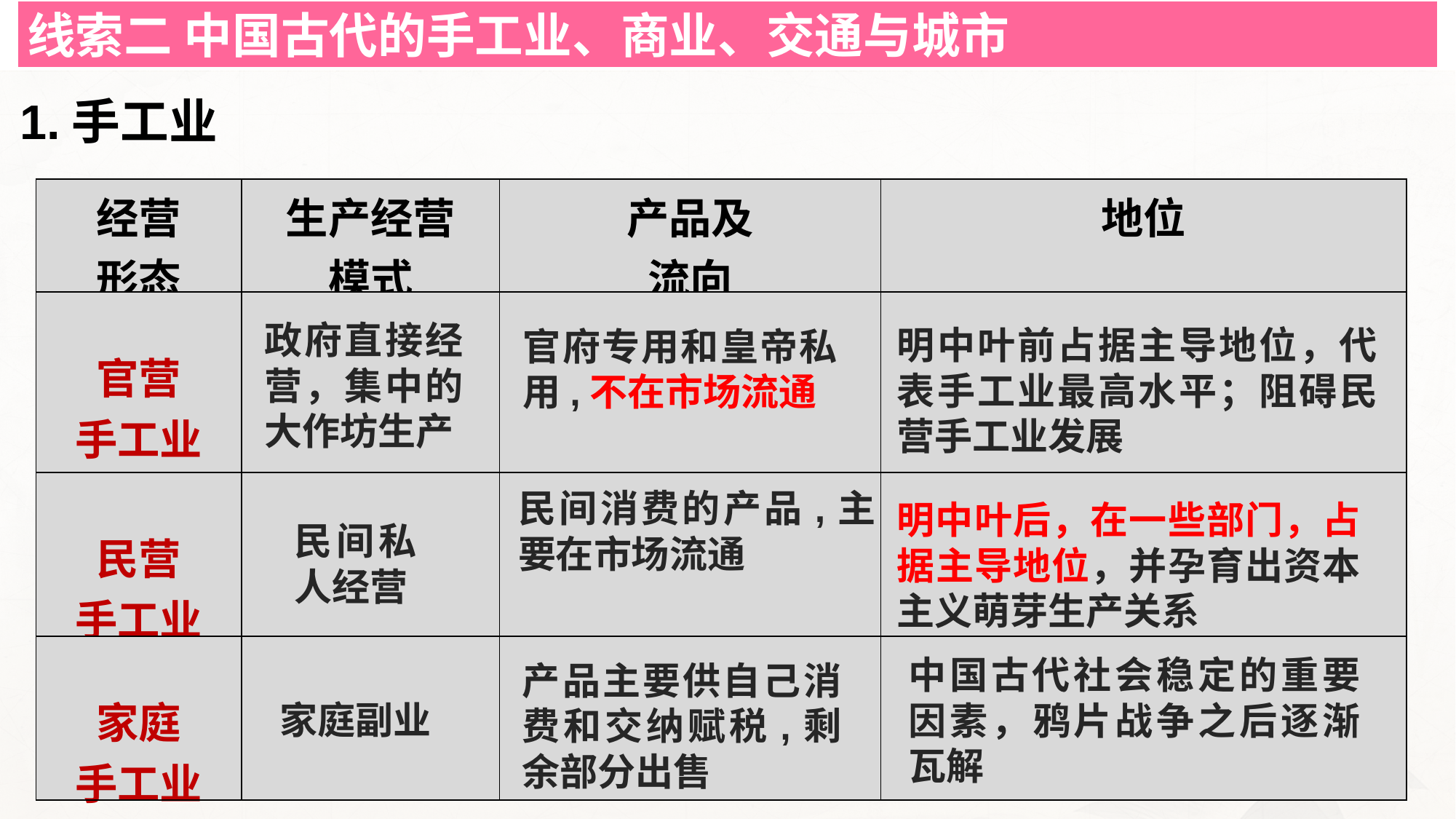

线索二 中国古代的手工业、商业、交通与城市
1.手工业

| 经营 形态 | 生产经营 模式 | 产品及 流向 | 地位 |
| --- | --- | --- | --- |
| 官营 手工业 |  |  |  |
| 民营 手工业 |  |  |  |
| 家庭 手工业 |  |  |  |
政府直接经营，集中的大作坊生产
明中叶前占据主导地位，代表手工业最高水平；阻碍民营手工业发展
官府专用和皇帝私用,不在市场流通

民间消费的产品,主要在市场流通
明中叶后，在一些部门，占据主导地位，并孕育出资本主义萌芽生产关系
民间私人经营
中国古代社会稳定的重要因素，鸦片战争之后逐渐瓦解
产品主要供自己消费和交纳赋税,剩余部分出售
家庭副业